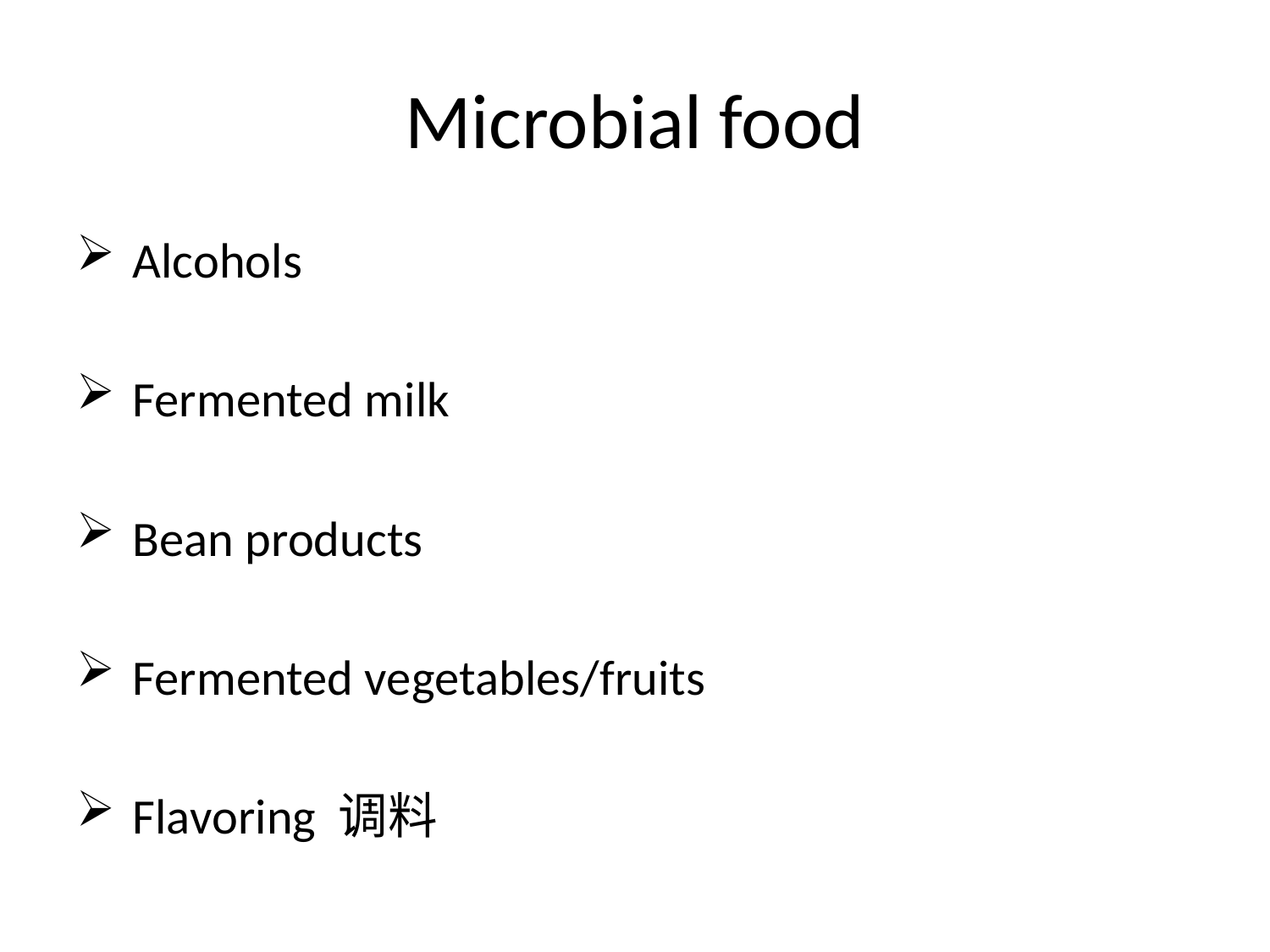

# Microbial food
 Alcohols

 Fermented milk

 Bean products

 Fermented vegetables/fruits

 Flavoring 调料